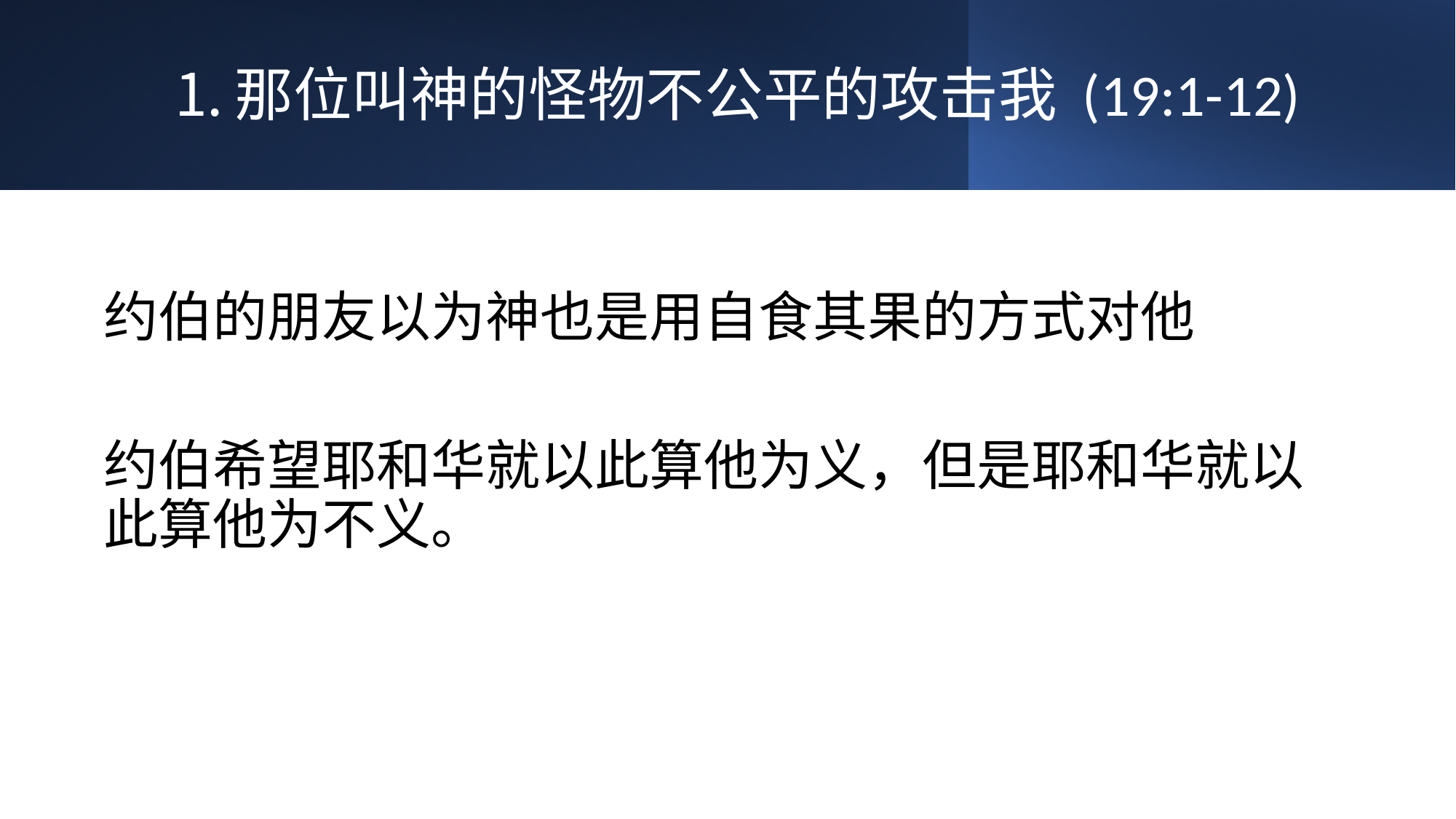

# 那位叫神的怪物不公平的攻击我 (19:1-12)
约伯的朋友以为神也是用自食其果的方式对他

约伯希望耶和华就以此算他为义，但是耶和华就以此算他为不义。